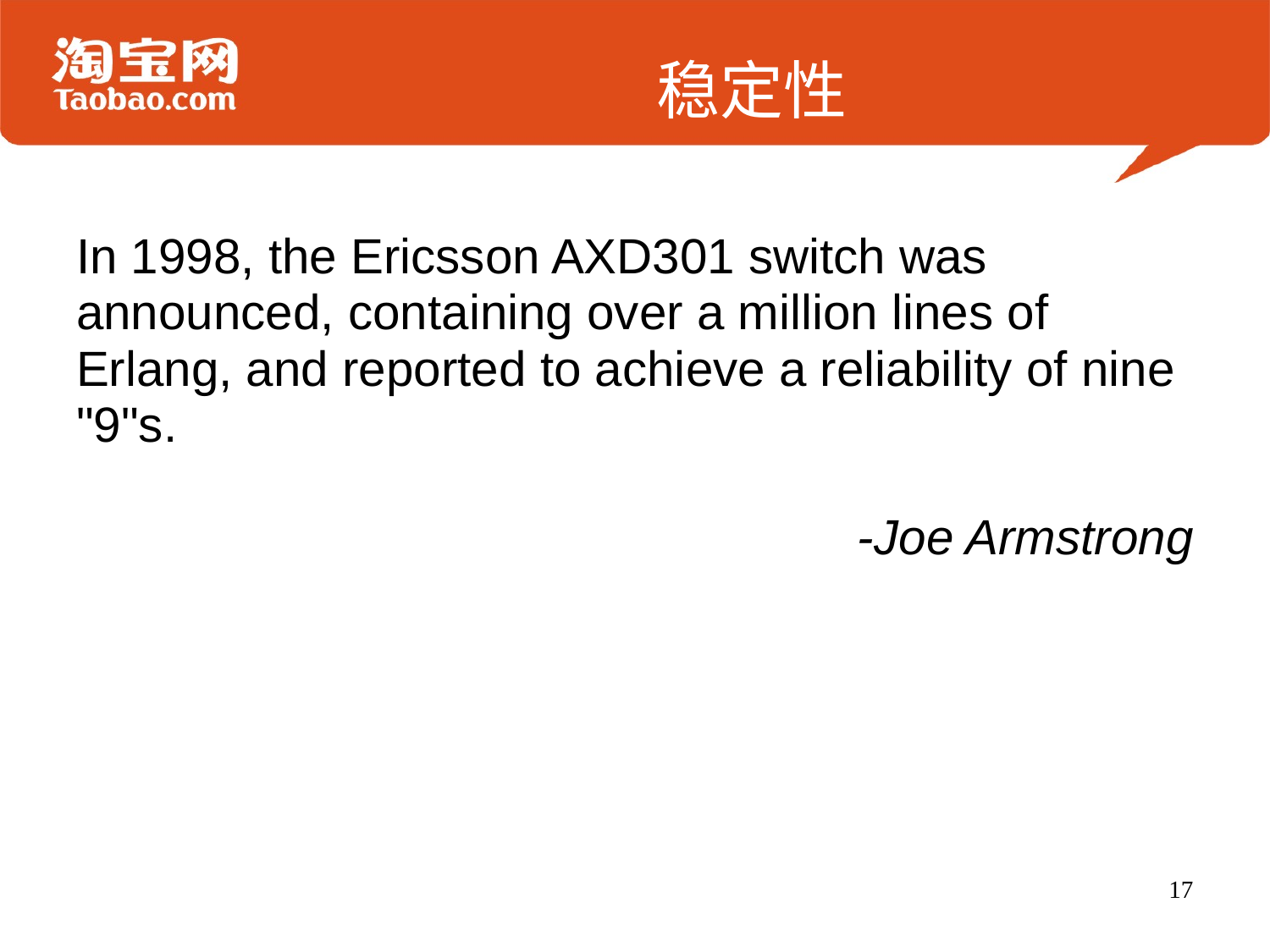

# 稳定性
In 1998, the Ericsson AXD301 switch was announced, containing over a million lines of Erlang, and reported to achieve a reliability of nine "9"s.

-Joe Armstrong

17